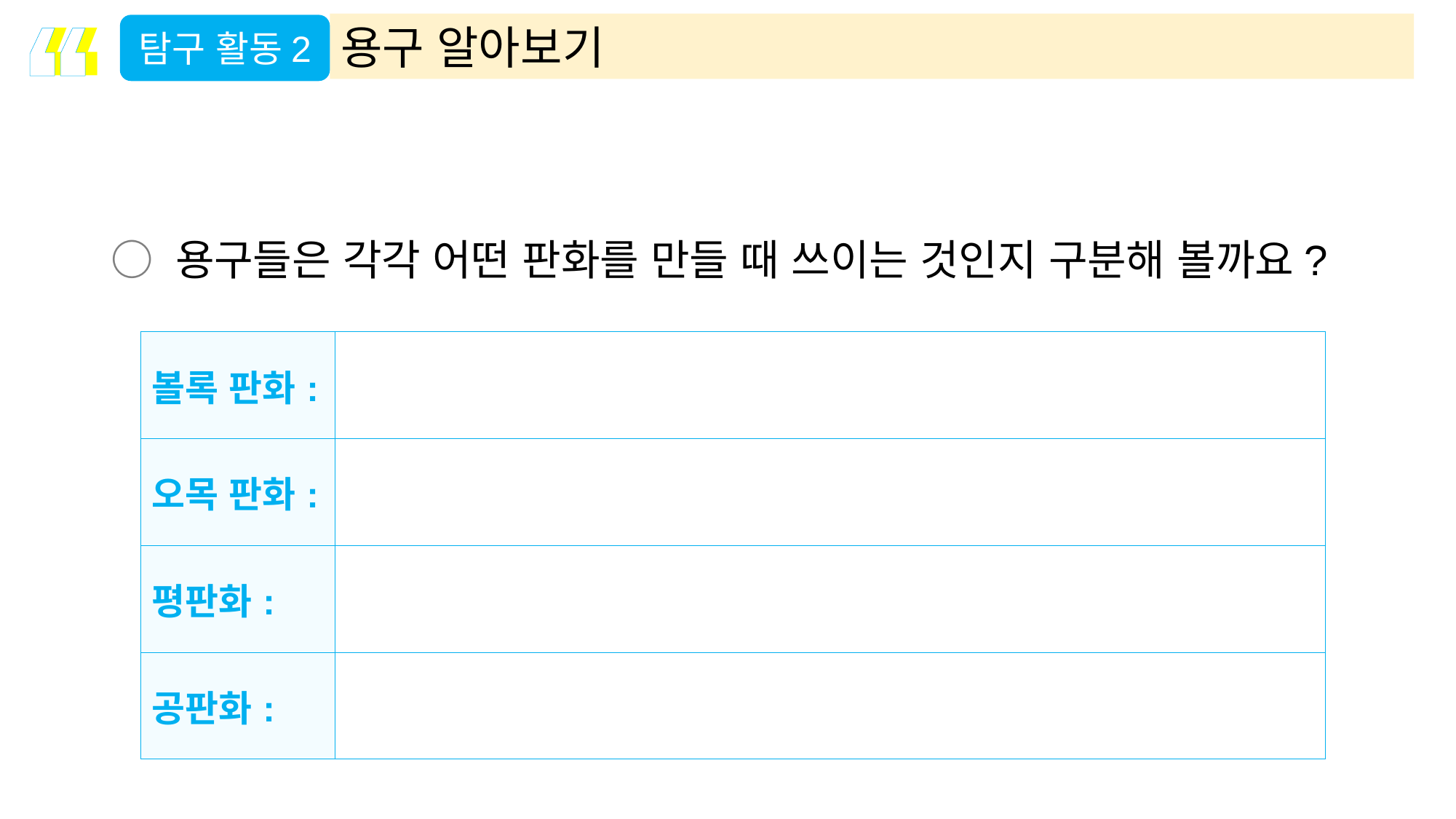

“
“
용구 알아보기
탐구 활동2
○ 용구들은 각각 어떤 판화를 만들 때 쓰이는 것인지 구분해 볼까요?
| 볼록 판화: |  |
| --- | --- |
| 오목 판화: |  |
| 평판화: |  |
| 공판화: |  |